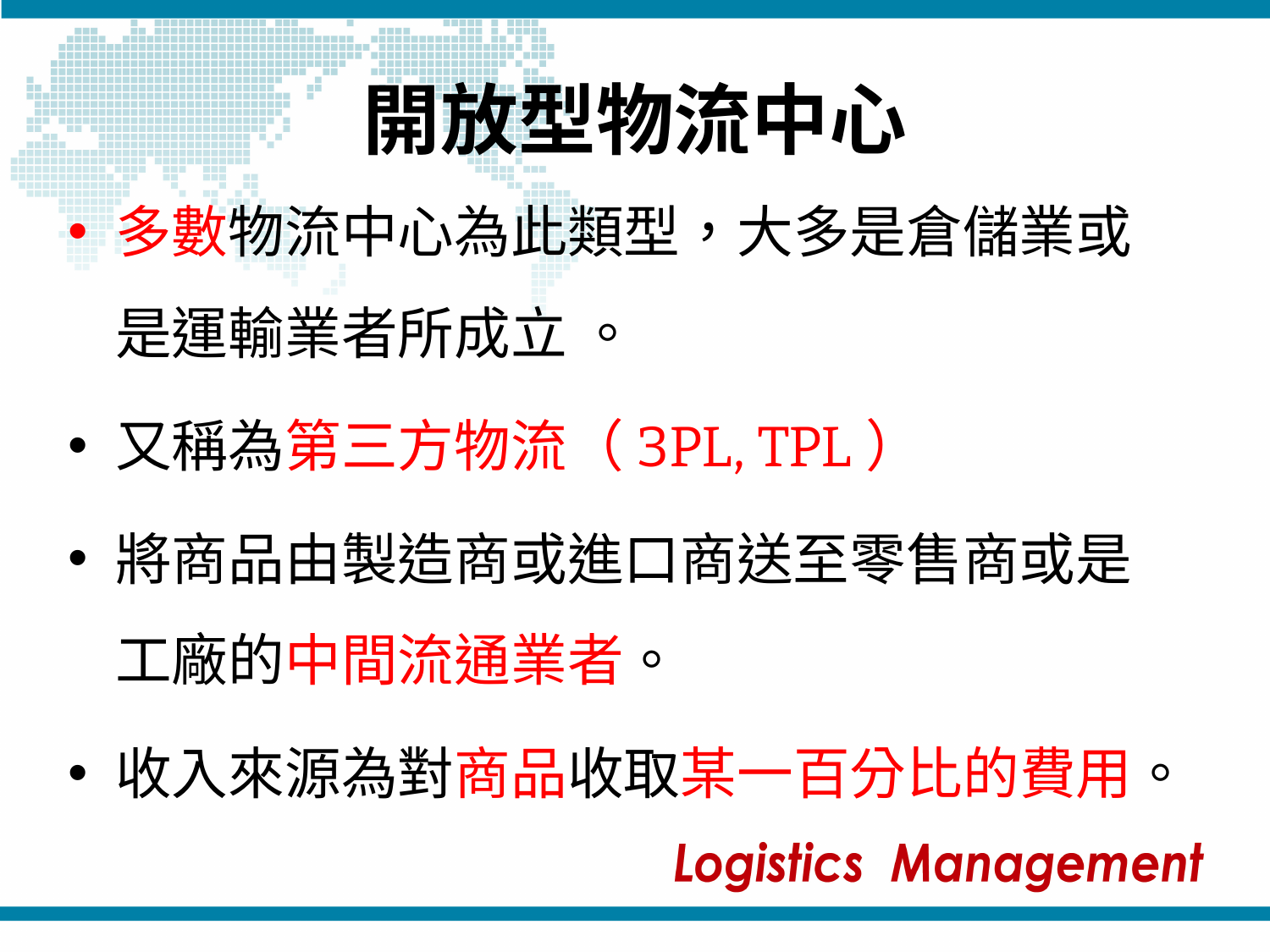

# 開放型物流中心
多數物流中心為此類型，大多是倉儲業或是運輸業者所成立 。
又稱為第三方物流（3PL, TPL）
將商品由製造商或進口商送至零售商或是工廠的中間流通業者。
收入來源為對商品收取某一百分比的費用。